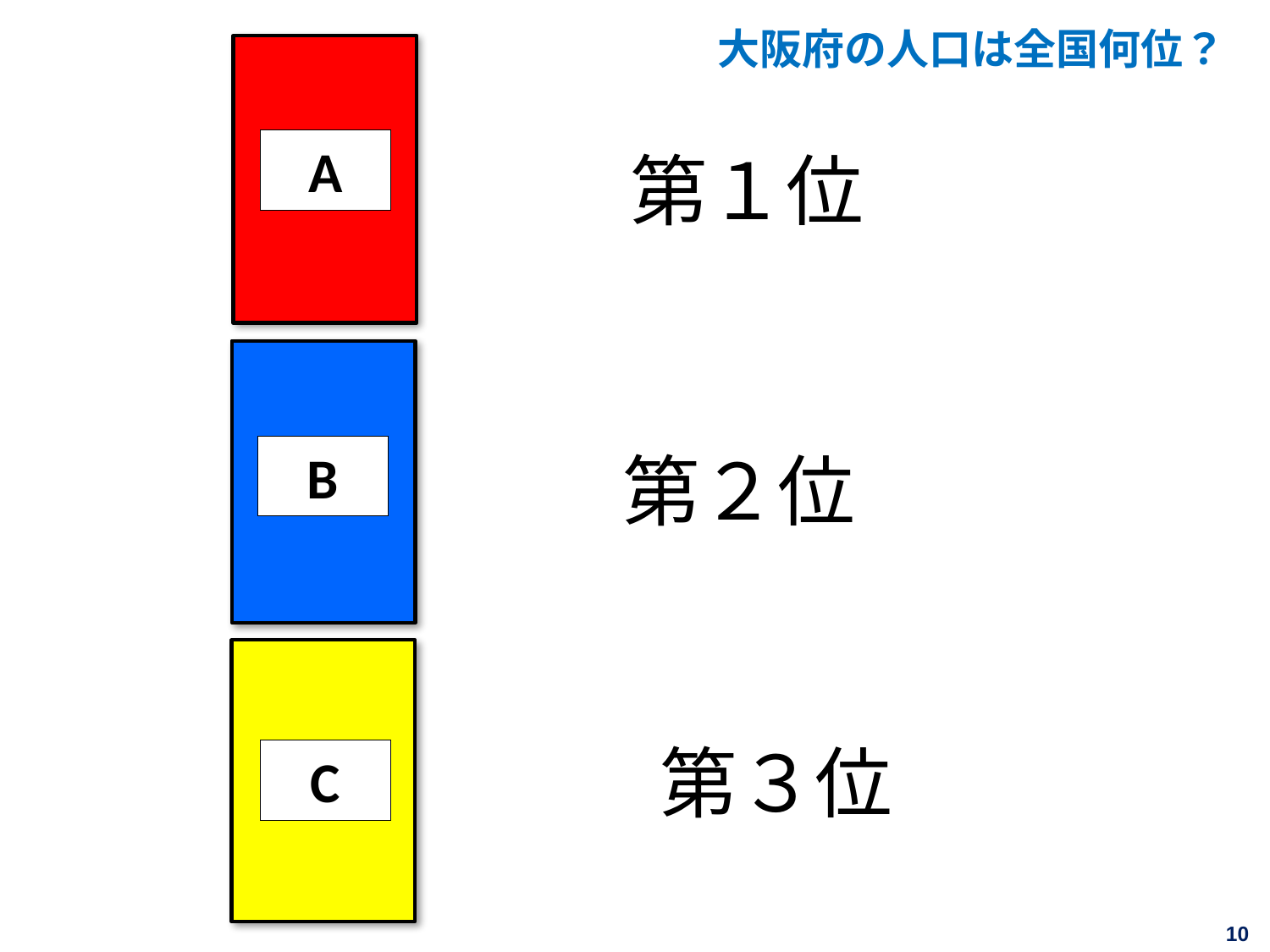

大阪府の人口は全国何位？

A
第１位

B
第２位

      　　第３位
C
10